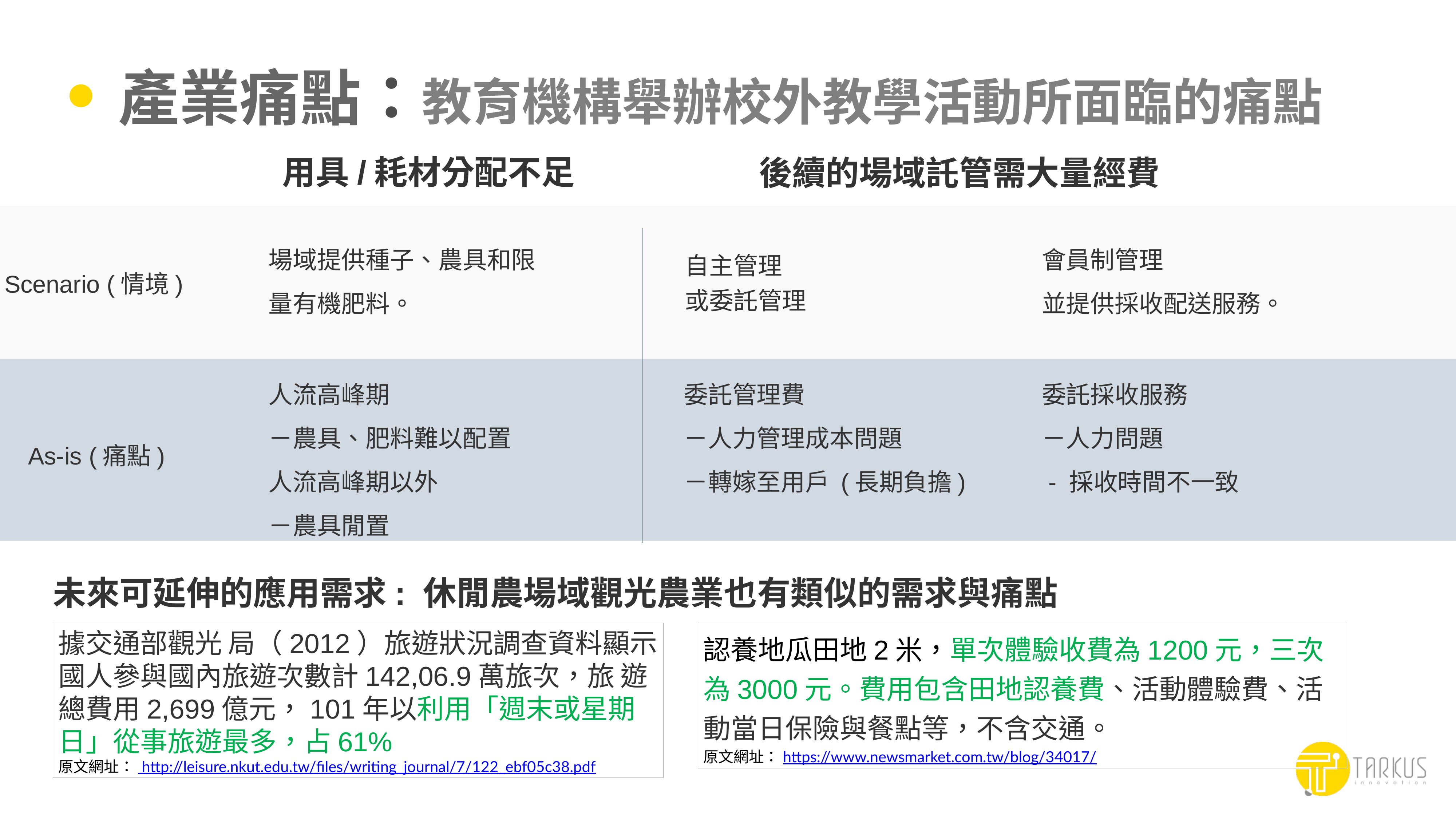

產業痛點：教育機構舉辦校外教學活動所面臨的痛點

用具/耗材分配不足
後續的場域託管需大量經費

場域提供種子、農具和限量有機肥料。
會員制管理
並提供採收配送服務。
自主管理
或委託管理
Scenario (情境)
人流高峰期
－農具、肥料難以配置
人流高峰期以外
－農具閒置
委託管理費
－人力管理成本問題
－轉嫁至用戶 (長期負擔)
委託採收服務
－人力問題
 - 採收時間不一致
As-is (痛點)

未來可延伸的應用需求: 休閒農場域觀光農業也有類似的需求與痛點
據交通部觀光 局（2012）旅遊狀況調查資料顯示國人參與國內旅遊次數計142,06.9萬旅次，旅 遊總費用2,699億元，101年以利用「週末或星期日」從事旅遊最多，占61%
原文網址： http://leisure.nkut.edu.tw/files/writing_journal/7/122_ebf05c38.pdf
認養地瓜田地2米，單次體驗收費為1200元，三次為3000元。費用包含田地認養費、活動體驗費、活動當日保險與餐點等，不含交通。
原文網址：https://www.newsmarket.com.tw/blog/34017/